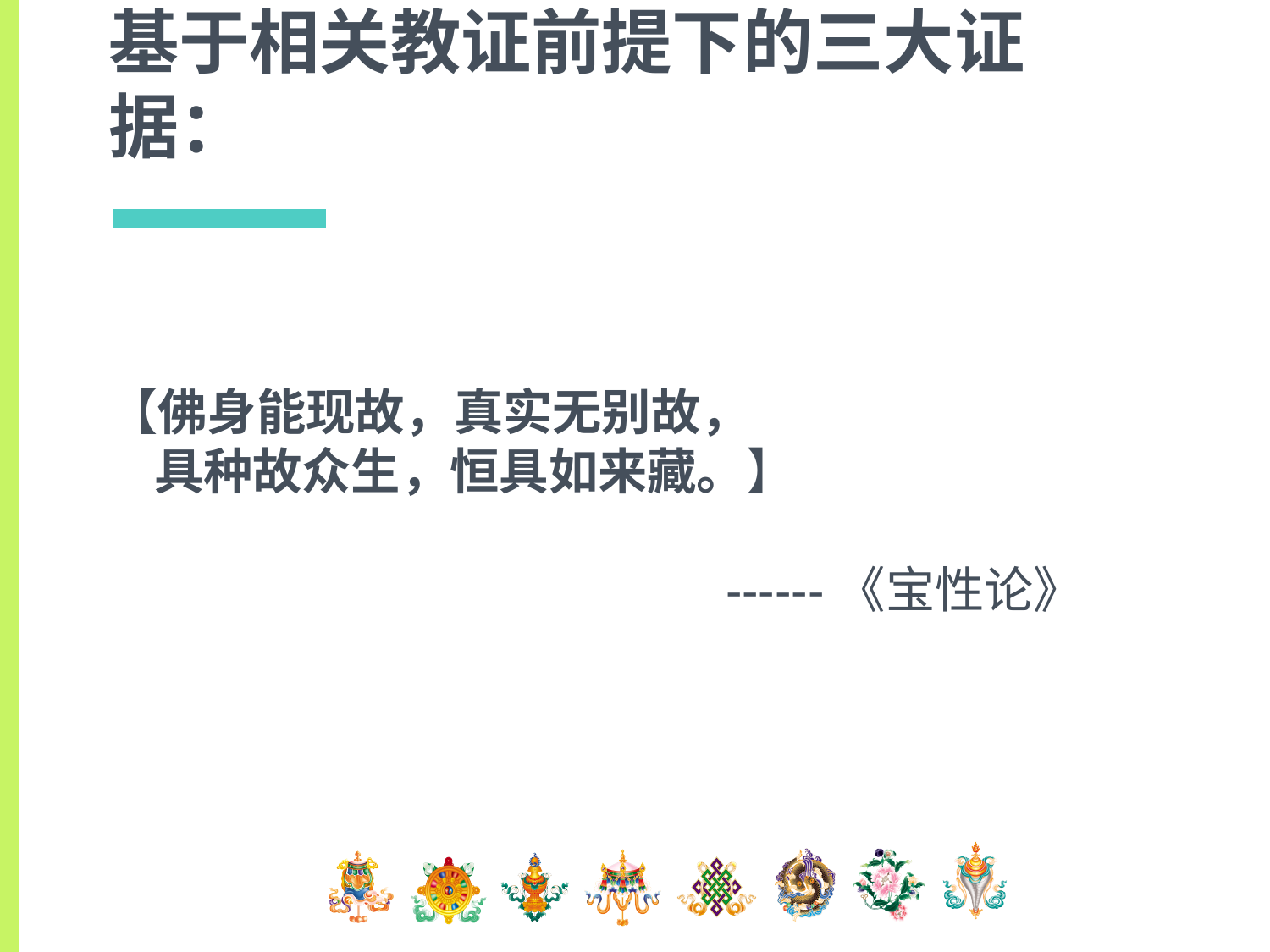

# 基于相关教证前提下的三大证据：

【佛身能现故，真实无别故，
   具种故众生，恒具如来藏。】

------《宝性论》